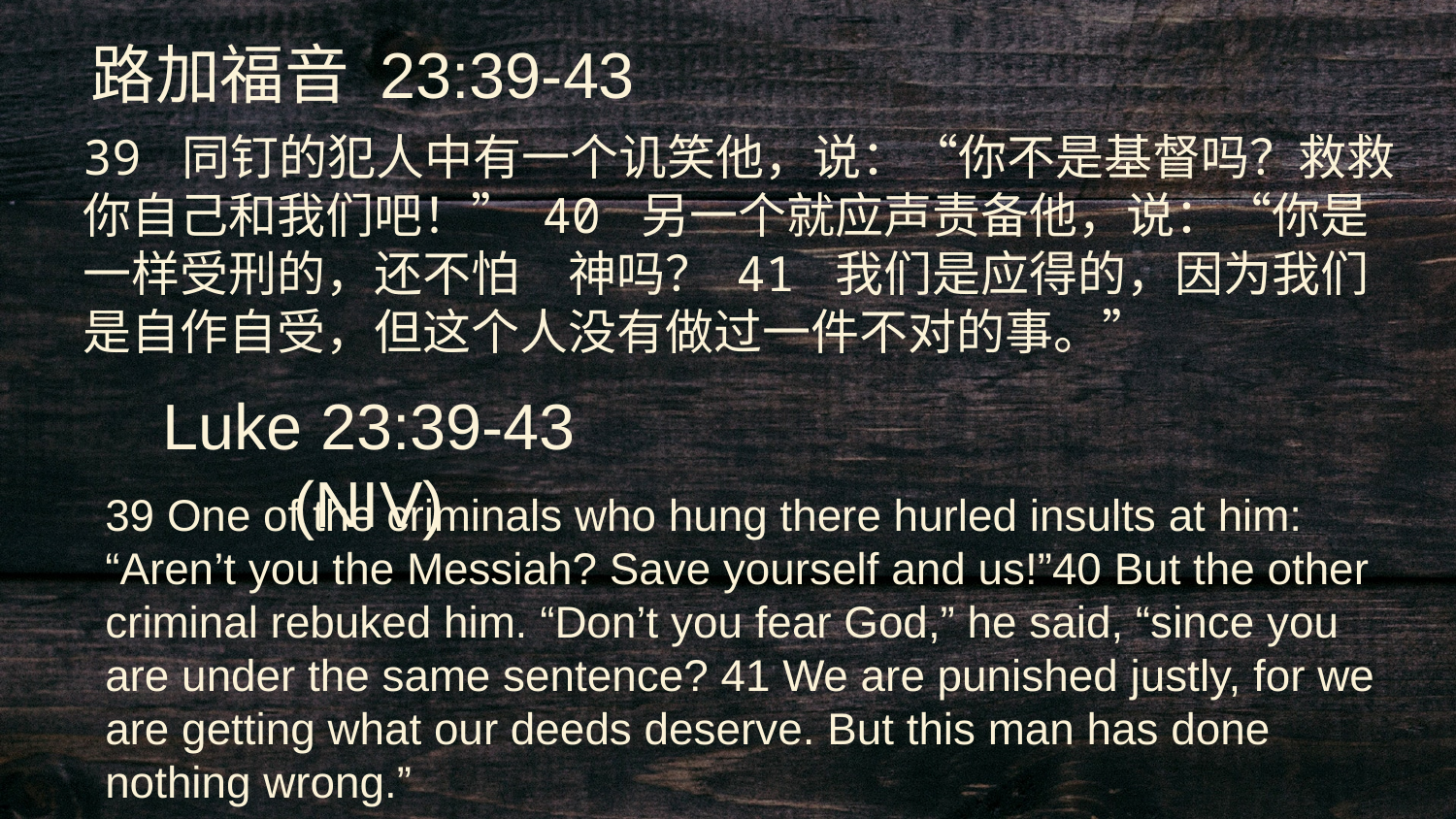

路加福音 23:39-43
39 同钉的犯人中有一个讥笑他，说：“你不是基督吗？救救你自己和我们吧！” 40 另一个就应声责备他，说：“你是一样受刑的，还不怕　神吗？ 41 我们是应得的，因为我们是自作自受，但这个人没有做过一件不对的事。”
Luke 23:39-43 (NIV)
39 One of the criminals who hung there hurled insults at him: “Aren’t you the Messiah? Save yourself and us!”40 But the other criminal rebuked him. “Don’t you fear God,” he said, “since you are under the same sentence? 41 We are punished justly, for we are getting what our deeds deserve. But this man has done nothing wrong.”